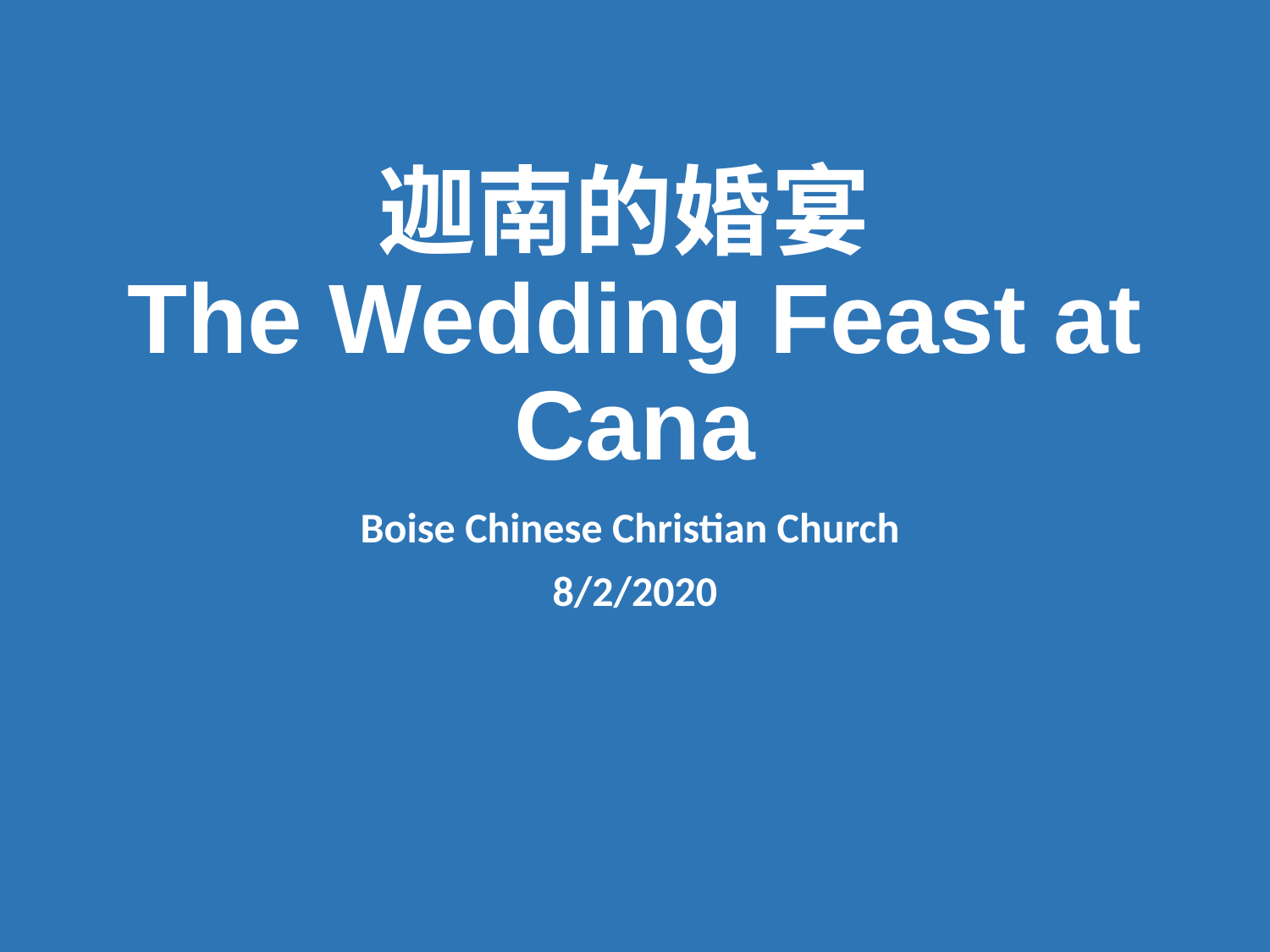

# 迦南的婚宴 The Wedding Feast at Cana
Boise Chinese Christian Church
8/2/2020